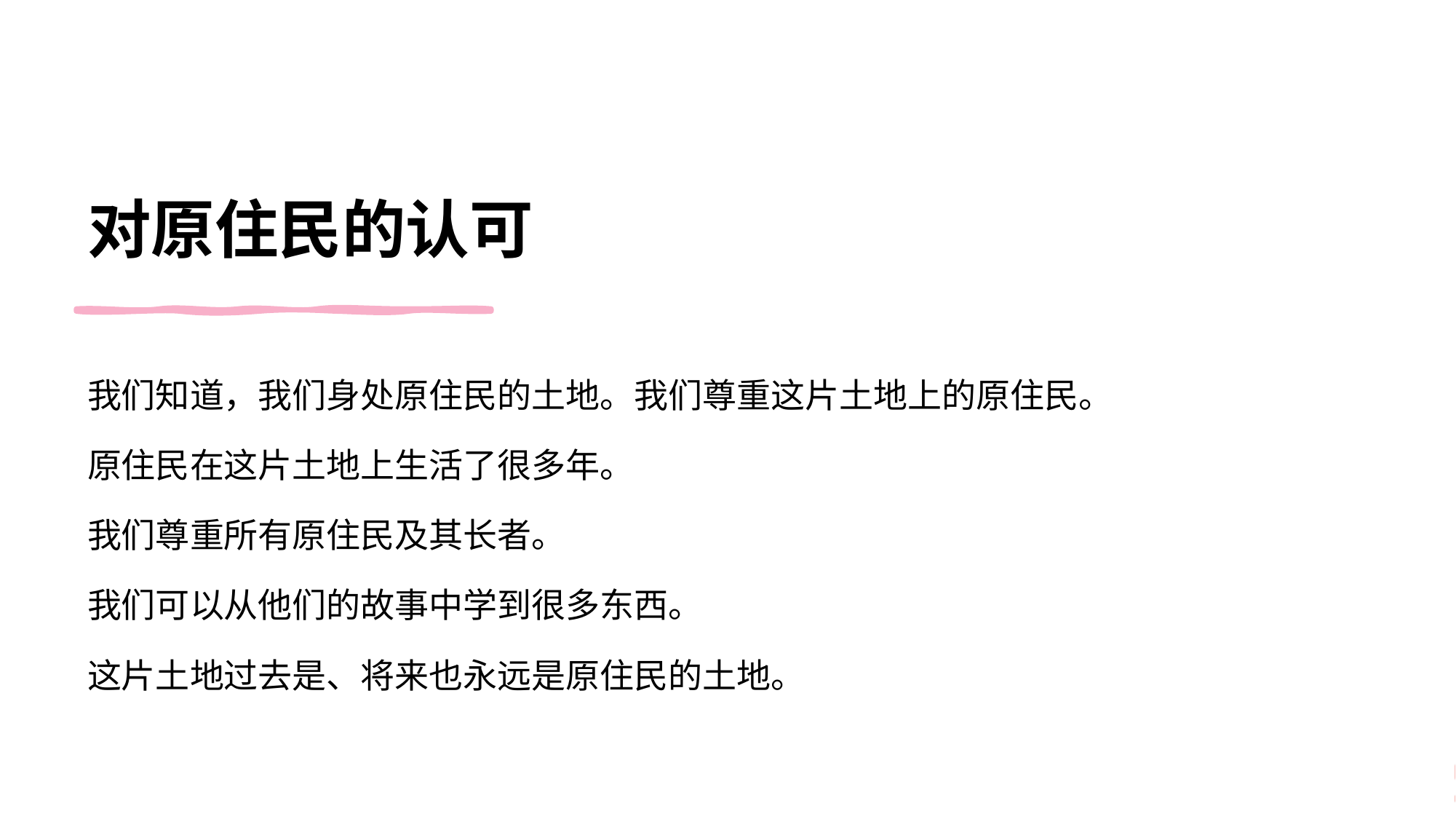

# 对原住民的认可

我们知道，我们身处原住民的土地。我们尊重这片土地上的原住民。
原住民在这片土地上生活了很多年。
我们尊重所有原住民及其长者。
我们可以从他们的故事中学到很多东西。
这片土地过去是、将来也永远是原住民的土地。